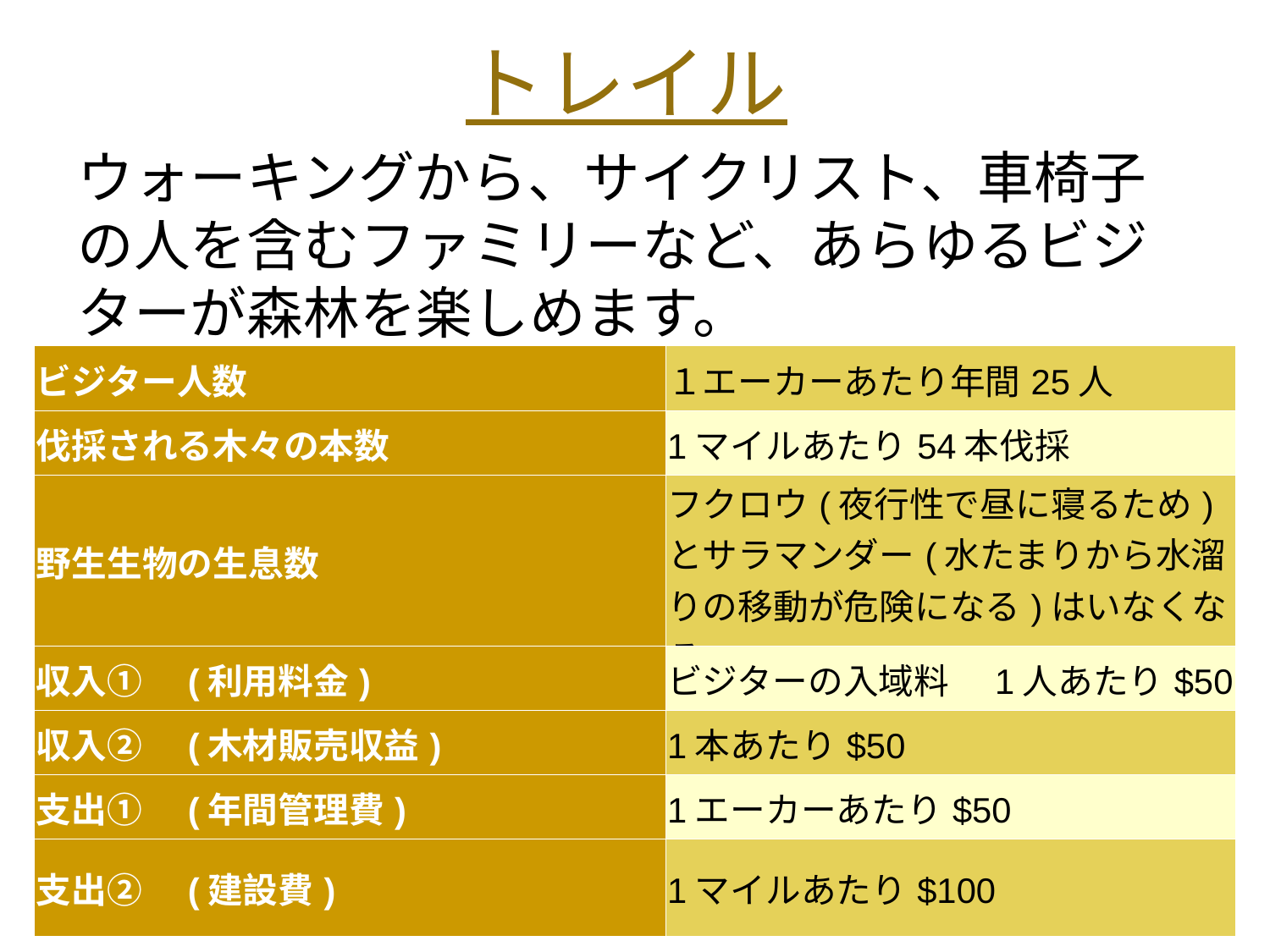

# トレイル
ウォーキングから、サイクリスト、車椅子の人を含むファミリーなど、あらゆるビジターが森林を楽しめます。
| ビジター人数 | １エーカーあたり年間25人 |
| --- | --- |
| 伐採される木々の本数 | 1マイルあたり54本伐採 |
| 野生生物の生息数 | フクロウ(夜行性で昼に寝るため)とサラマンダー(水たまりから水溜りの移動が危険になる)はいなくなる |
| 収入①　(利用料金) | ビジターの入域料　1人あたり$50 |
| 収入②　(木材販売収益) | 1本あたり$50 |
| 支出①　(年間管理費) | 1エーカーあたり$50 |
| 支出②　(建設費) | 1マイルあたり$100 |